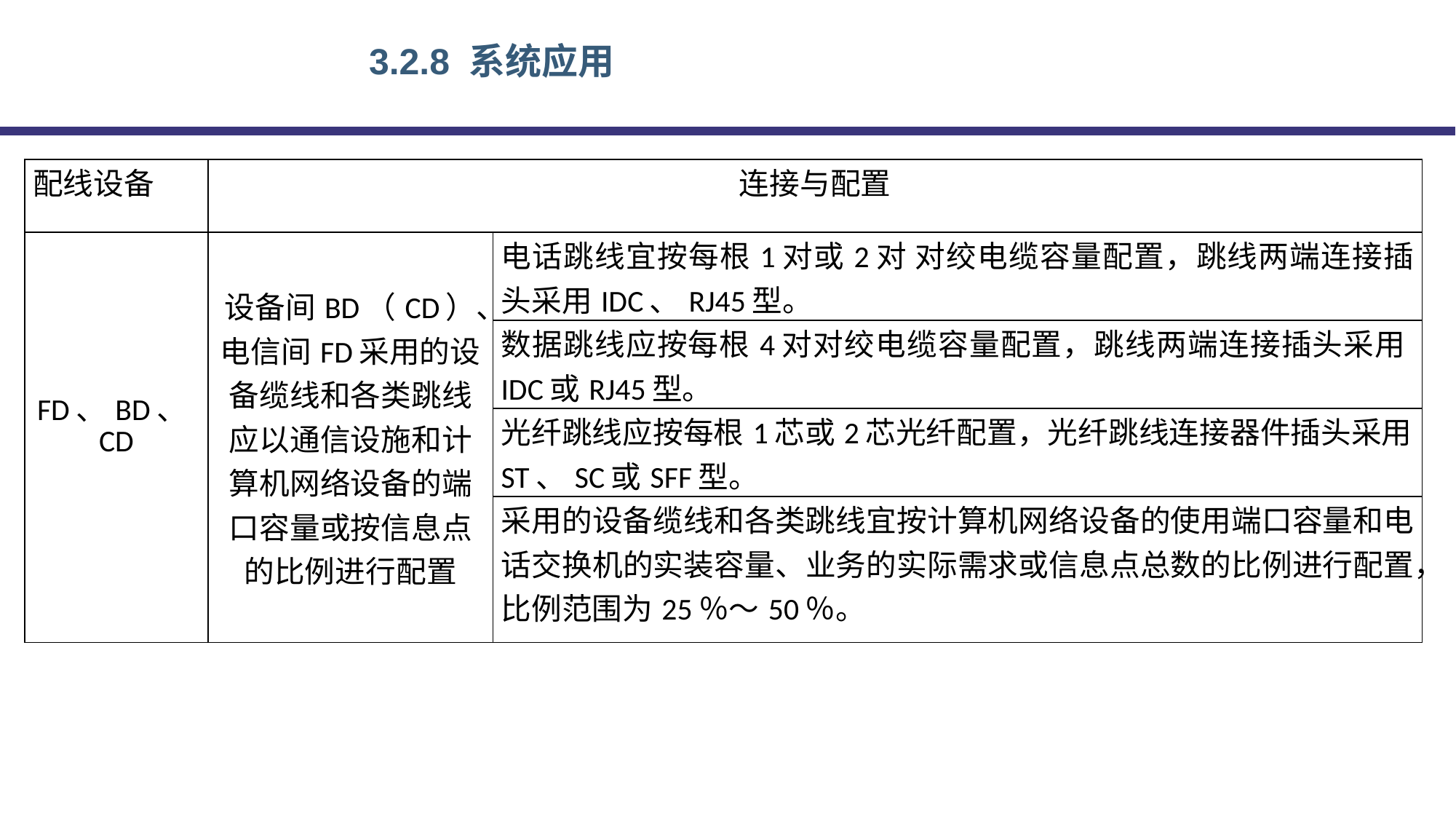

# 3.2.8 系统应用
| 配线设备 | 连接与配置 |  |
| --- | --- | --- |
| FD、BD、CD | 设备间BD（CD）、电信间FD采用的设备缆线和各类跳线应以通信设施和计算机网络设备的端口容量或按信息点的比例进行配置 | 电话跳线宜按每根1对或2对 对绞电缆容量配置，跳线两端连接插头采用IDC、RJ45型。 |
|  |  | 数据跳线应按每根4对对绞电缆容量配置，跳线两端连接插头采用IDC或RJ45型。 |
|  |  | 光纤跳线应按每根1芯或2芯光纤配置，光纤跳线连接器件插头采用ST、SC或SFF型。 |
|  |  | 采用的设备缆线和各类跳线宜按计算机网络设备的使用端口容量和电话交换机的实装容量、业务的实际需求或信息点总数的比例进行配置，比例范围为25％～50％。 |